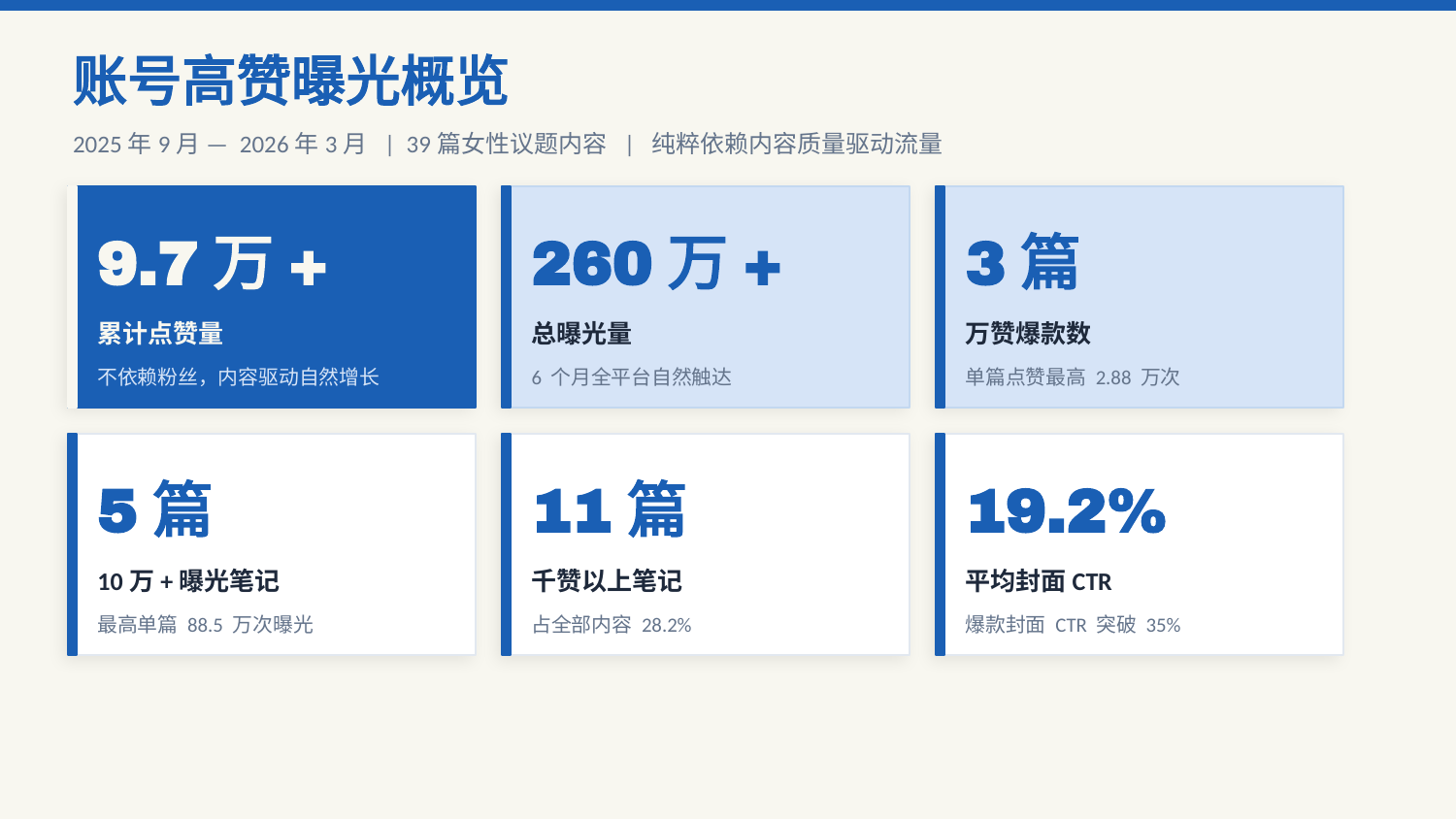

账号高赞曝光概览
2025年9月 — 2026年3月  |  39篇女性议题内容  |  纯粹依赖内容质量驱动流量

9.7万+
260万+
3篇
累计点赞量
总曝光量
万赞爆款数
不依赖粉丝，内容驱动自然增长
6 个月全平台自然触达
单篇点赞最高 2.88 万次

5篇
11篇
19.2%
10万+曝光笔记
千赞以上笔记
平均封面CTR
最高单篇 88.5 万次曝光
占全部内容 28.2%
爆款封面 CTR 突破 35%